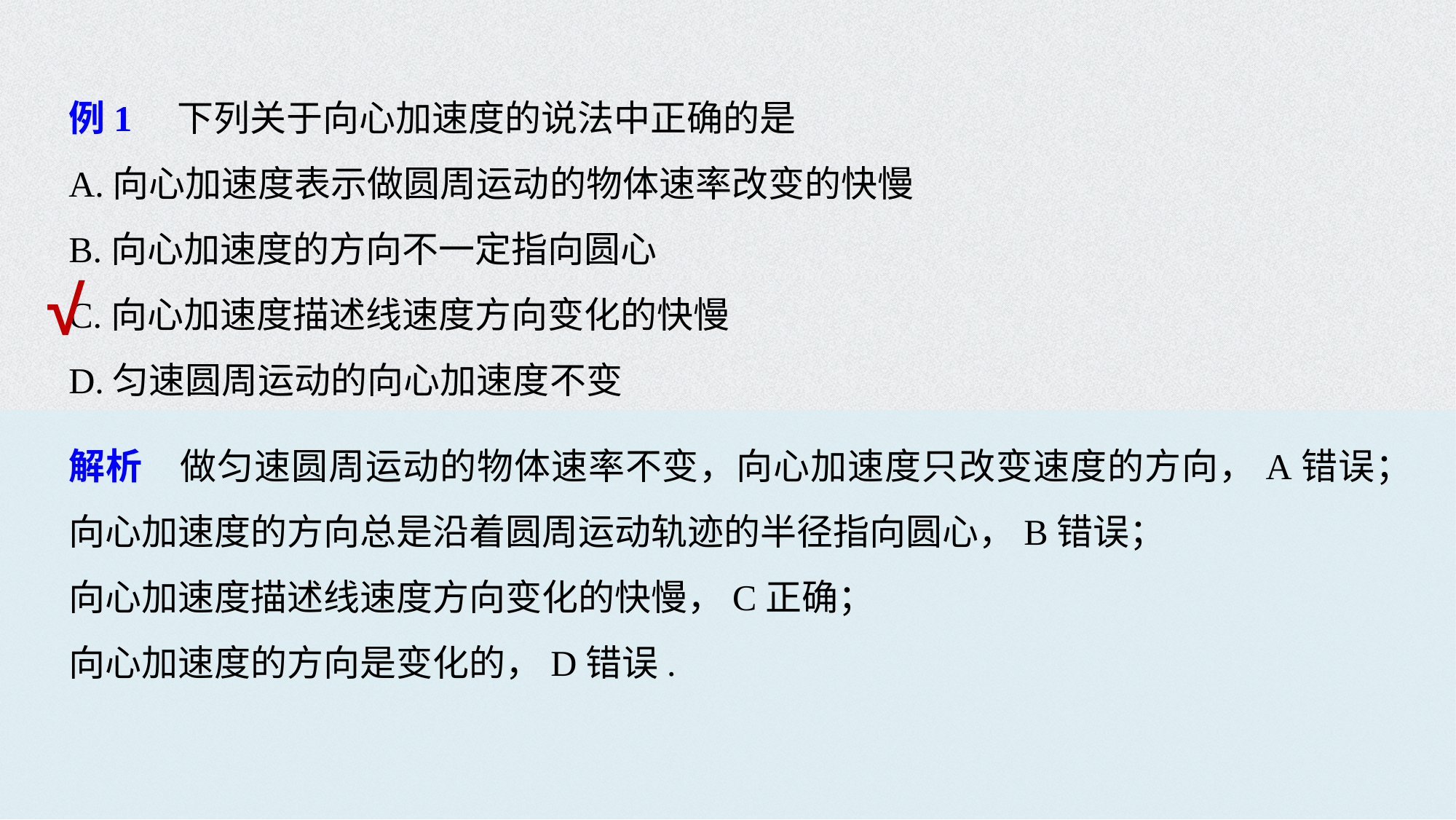

例1　下列关于向心加速度的说法中正确的是
A.向心加速度表示做圆周运动的物体速率改变的快慢
B.向心加速度的方向不一定指向圆心
C.向心加速度描述线速度方向变化的快慢
D.匀速圆周运动的向心加速度不变
√
解析　做匀速圆周运动的物体速率不变，向心加速度只改变速度的方向，A错误；
向心加速度的方向总是沿着圆周运动轨迹的半径指向圆心，B错误；
向心加速度描述线速度方向变化的快慢，C正确；
向心加速度的方向是变化的，D错误.